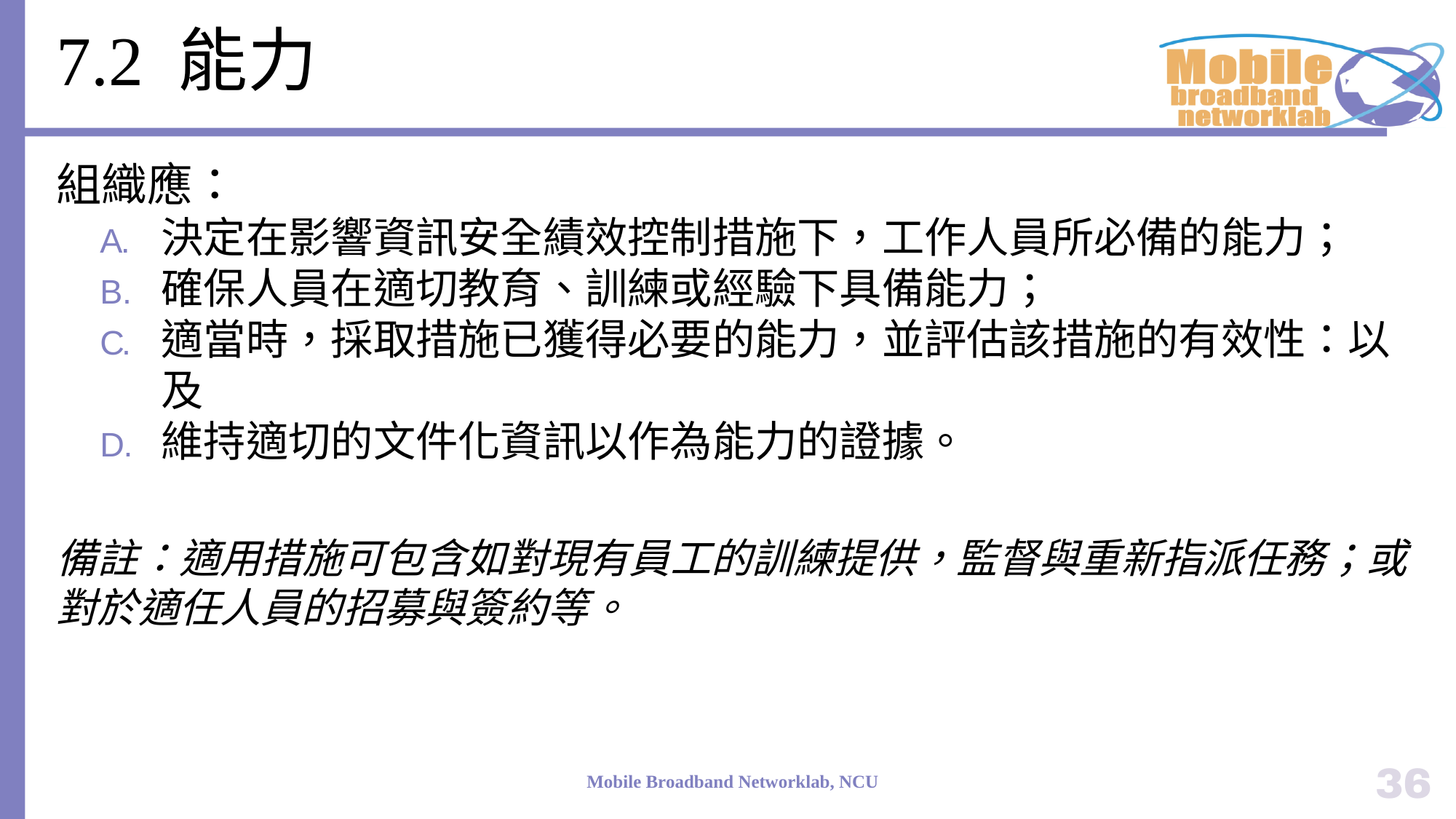

# 7.2 能力
組織應：
決定在影響資訊安全績效控制措施下，工作人員所必備的能力；
確保人員在適切教育、訓練或經驗下具備能力；
適當時，採取措施已獲得必要的能力，並評估該措施的有效性：以及
維持適切的文件化資訊以作為能力的證據。

備註：適用措施可包含如對現有員工的訓練提供，監督與重新指派任務；或對於適任人員的招募與簽約等。

36